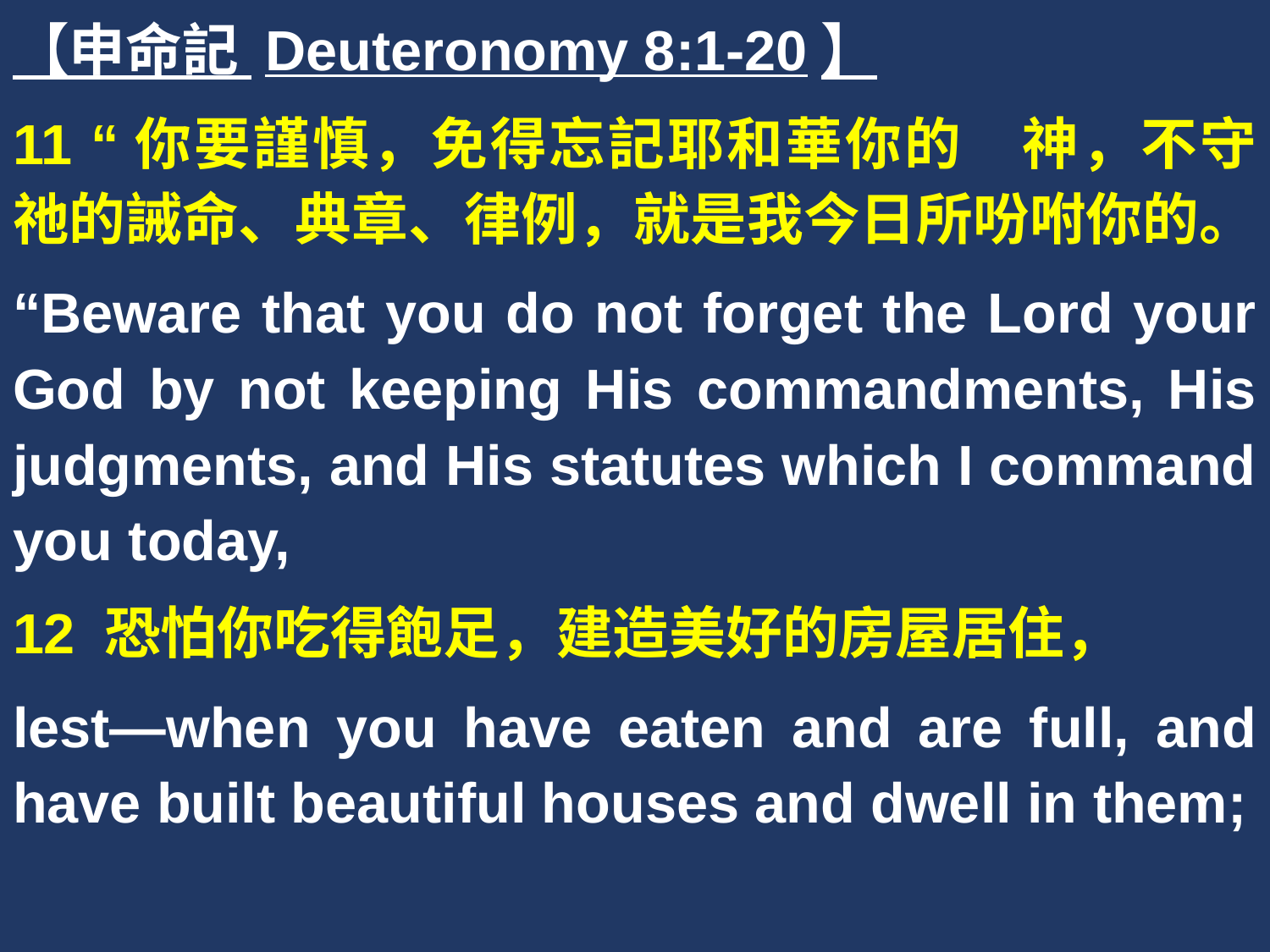

【申命記 Deuteronomy 8:1-20】
11 “你要謹慎，免得忘記耶和華你的　神，不守祂的誡命、典章、律例，就是我今日所吩咐你的。
“Beware that you do not forget the Lord your God by not keeping His commandments, His judgments, and His statutes which I command you today,
12 恐怕你吃得飽足，建造美好的房屋居住，
lest—when you have eaten and are full, and have built beautiful houses and dwell in them;